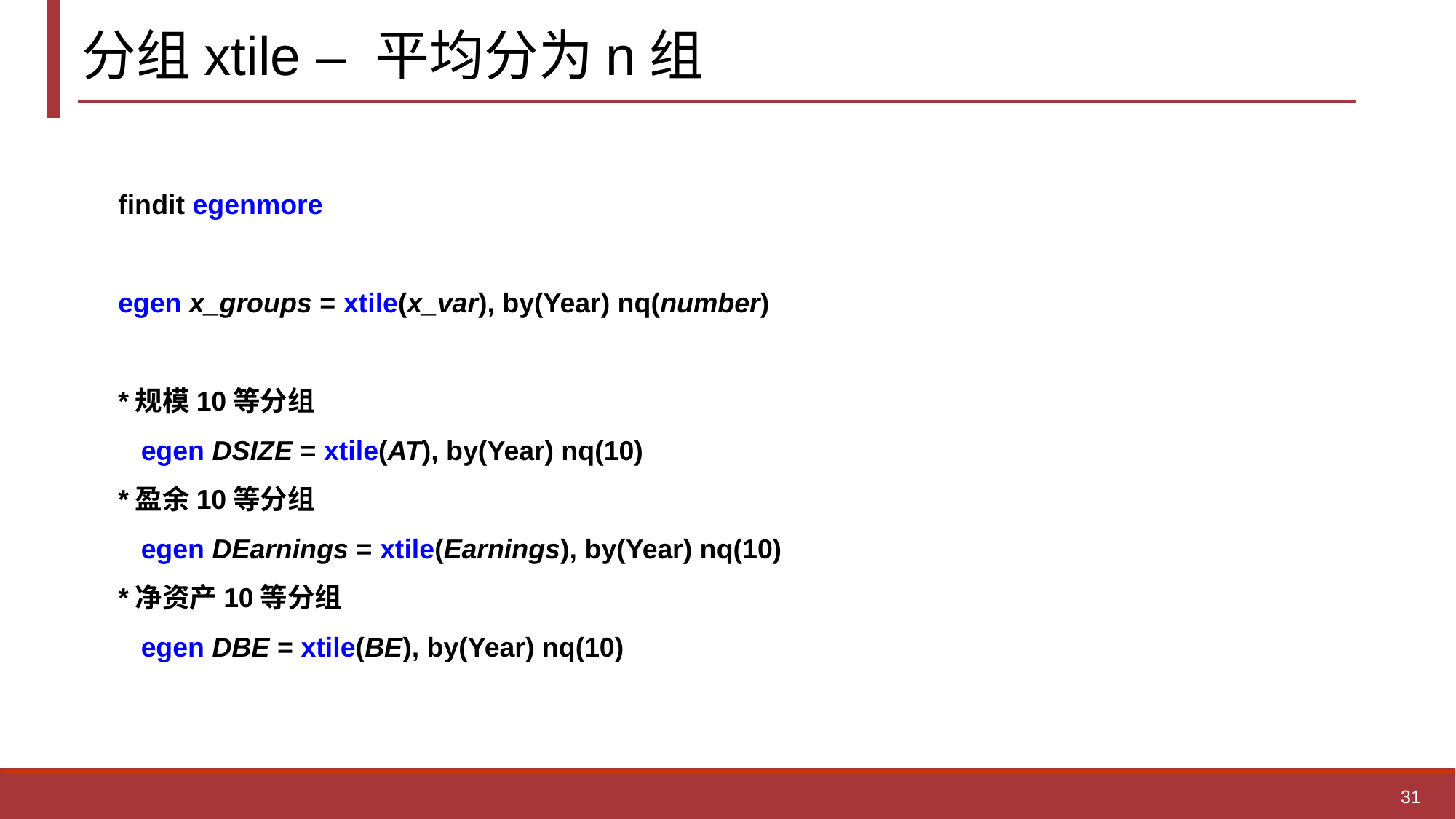

分组xtile – 平均分为n组
findit egenmore

egen x_groups = xtile(x_var), by(Year) nq(number)

*规模10等分组
   egen DSIZE = xtile(AT), by(Year) nq(10)
*盈余10等分组
   egen DEarnings = xtile(Earnings), by(Year) nq(10)
*净资产10等分组
   egen DBE = xtile(BE), by(Year) nq(10)
31